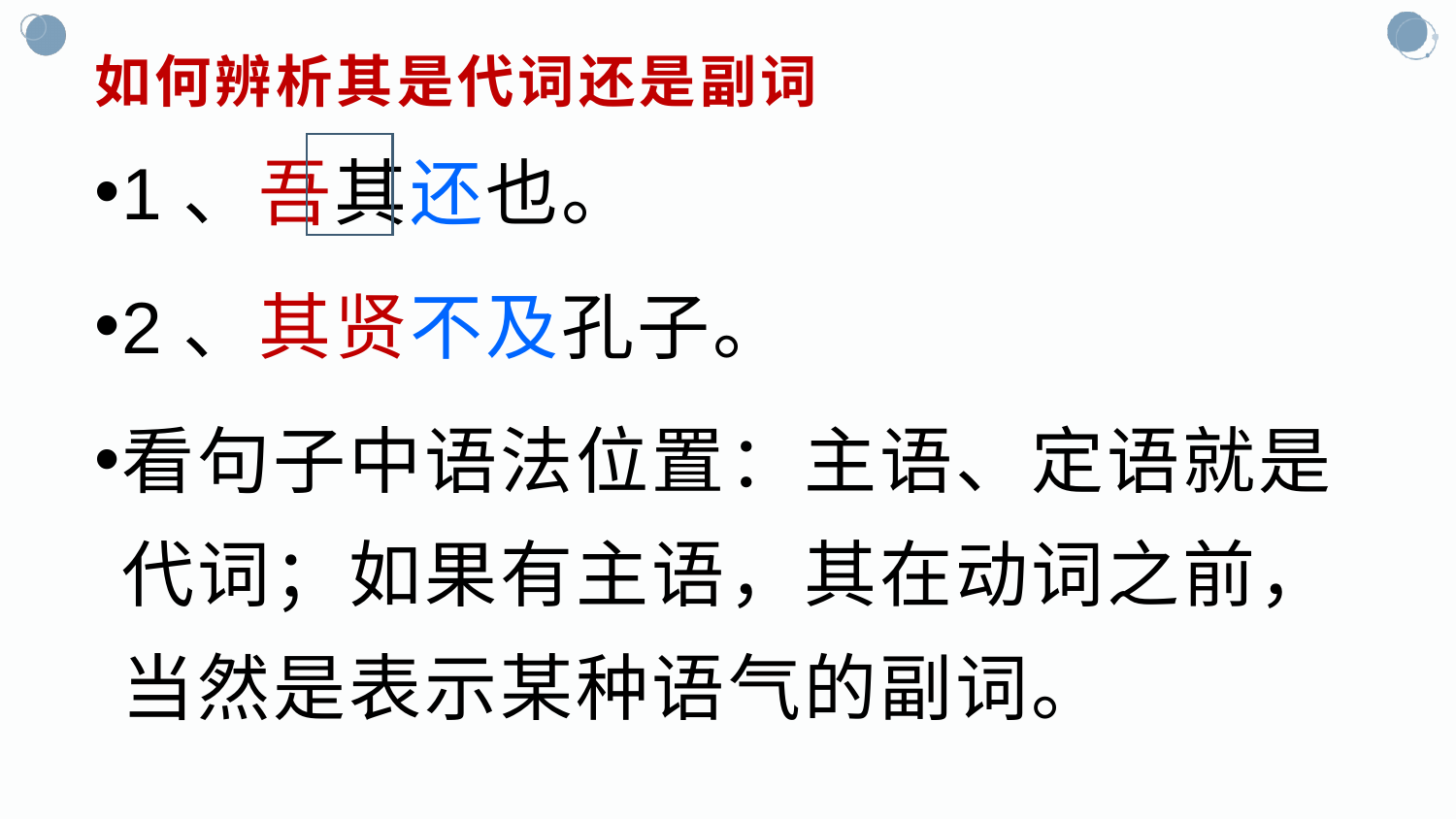

# 如何辨析其是代词还是副词
1、吾其还也。
2、其贤不及孔子。
看句子中语法位置：主语、定语就是代词；如果有主语，其在动词之前，当然是表示某种语气的副词。